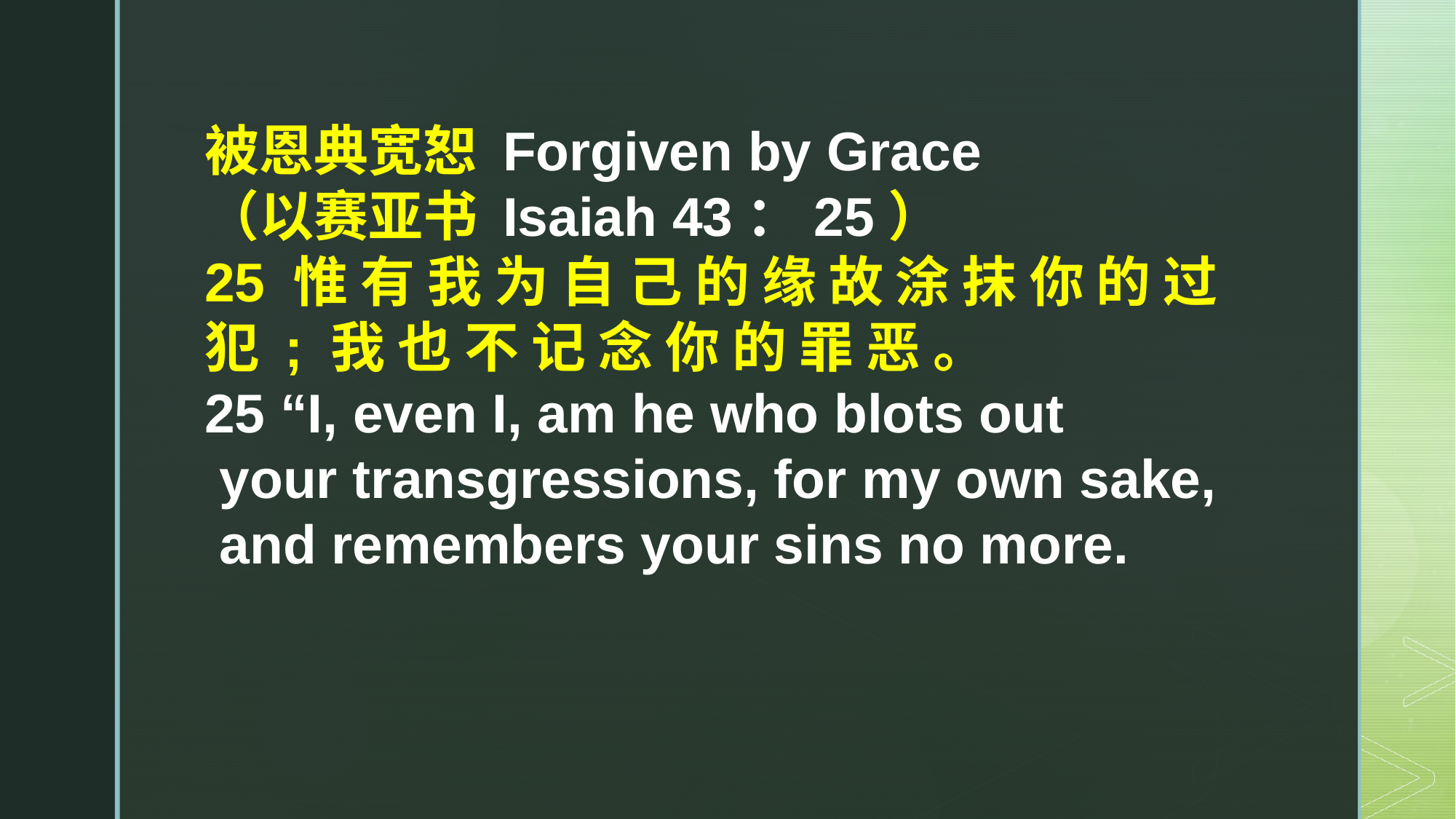

被恩典宽恕 Forgiven by Grace
（以赛亚书 Isaiah 43：25）
25 惟 有 我 为 自 己 的 缘 故 涂 抹 你 的 过 犯 ; 我 也 不 记 念 你 的 罪 恶 。
25 “I, even I, am he who blots out
 your transgressions, for my own sake,
 and remembers your sins no more.